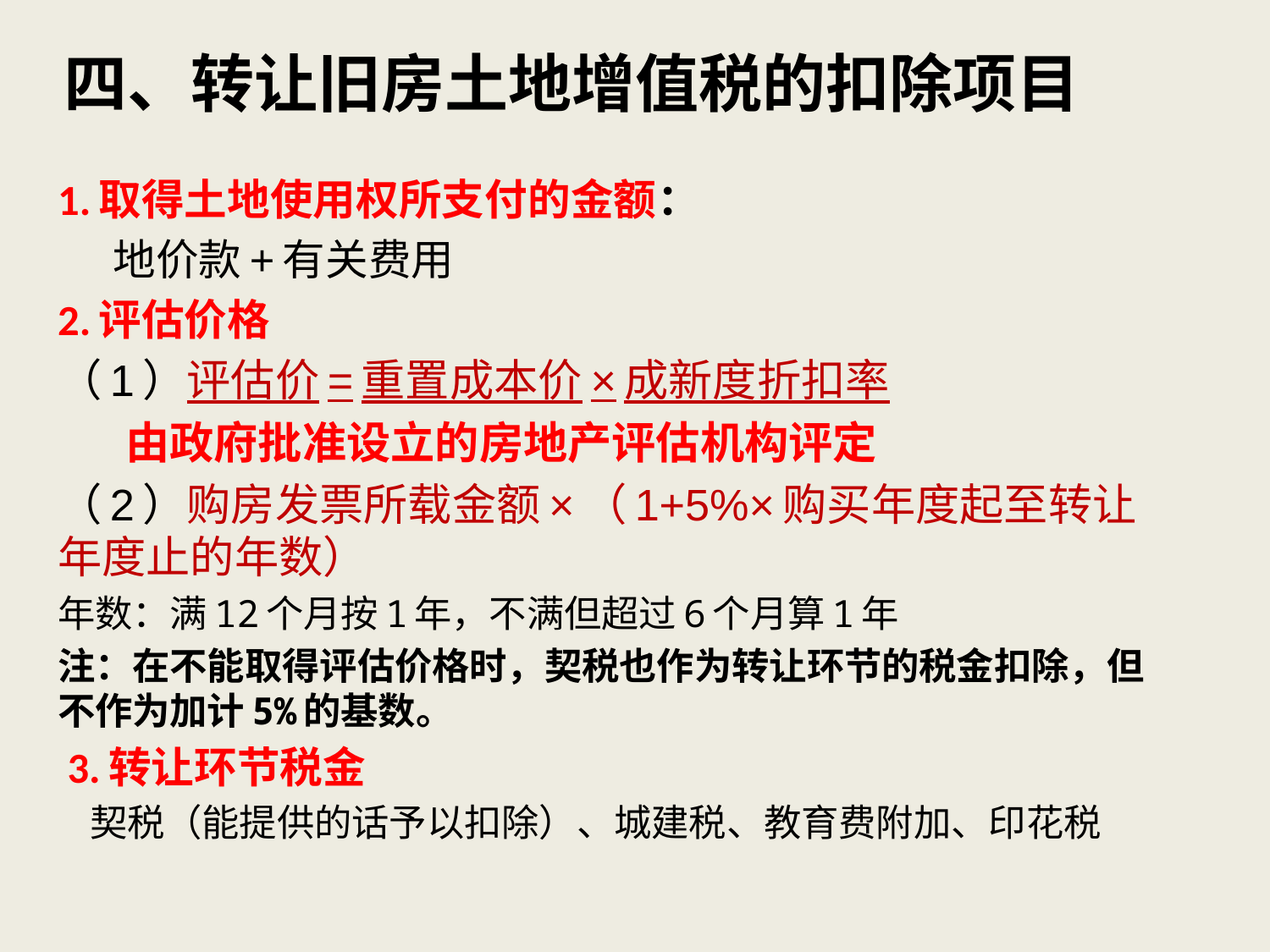

# 四、转让旧房土地增值税的扣除项目
1.取得土地使用权所支付的金额：
     地价款+有关费用
2.评估价格
（1）评估价=重置成本价×成新度折扣率
      由政府批准设立的房地产评估机构评定
（2）购房发票所载金额×（1+5%×购买年度起至转让年度止的年数）
年数：满12个月按1年，不满但超过6个月算1年
注：在不能取得评估价格时，契税也作为转让环节的税金扣除，但不作为加计5%的基数。
 3.转让环节税金
   契税（能提供的话予以扣除）、城建税、教育费附加、印花税